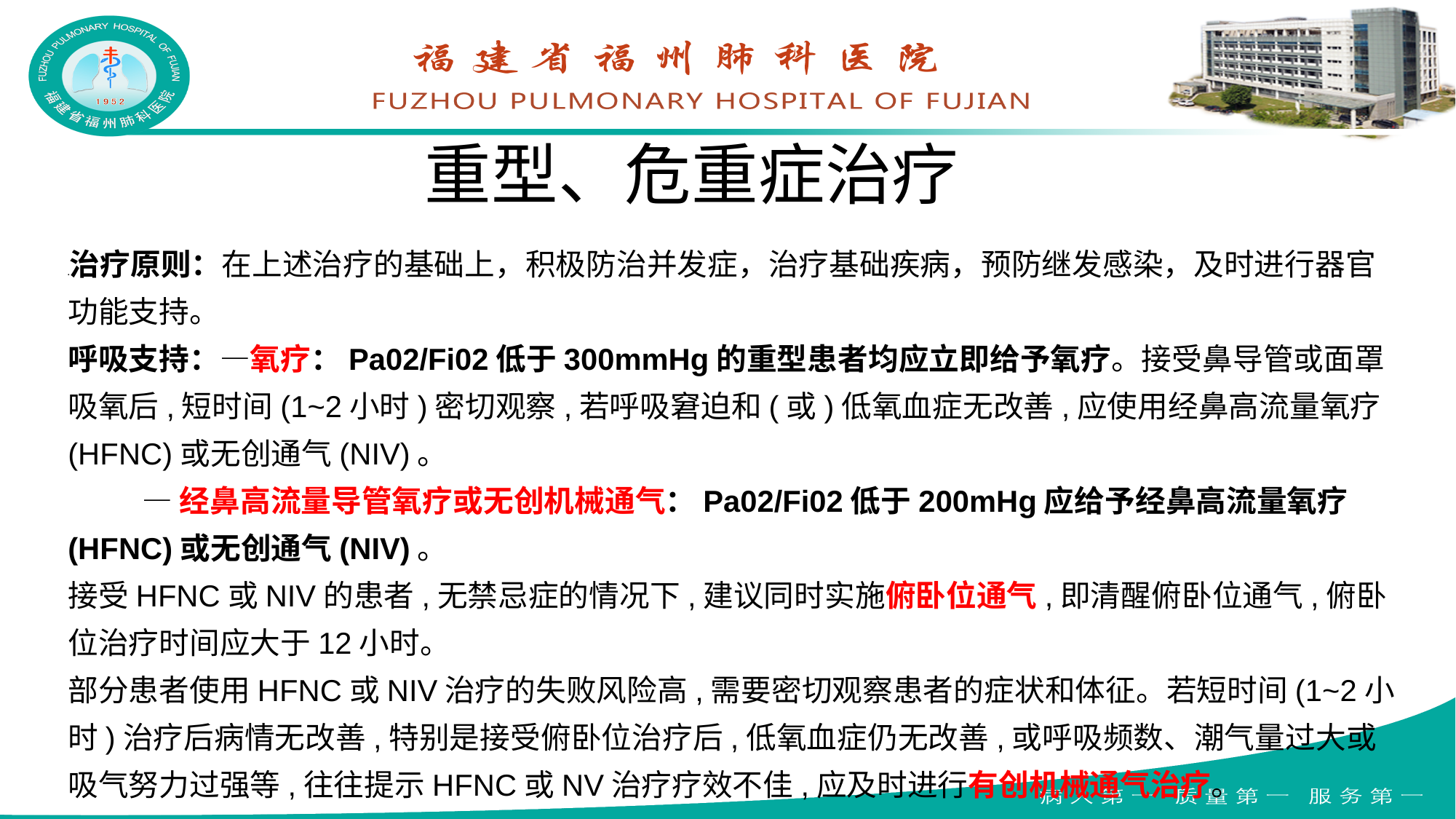

# 重型、危重症治疗
●治疗原则：在上述治疗的基础上，积极防治并发症，治疗基础疾病，预防继发感染，及时进行器官功能支持。
呼吸支持：—氧疗：Pa02/Fi02低于300mmHg的重型患者均应立即给予氧疗。接受鼻导管或面罩吸氧后,短时间(1~2小时)密切观察,若呼吸窘迫和(或)低氧血症无改善,应使用经鼻高流量氧疗(HFNC)或无创通气(NIV)。
           —经鼻高流量导管氧疗或无创机械通气：Pa02/Fi02低于200mHg应给予经鼻高流量氧疗(HFNC)或无创通气(NIV)。
接受HFNC或NIV的患者,无禁忌症的情况下,建议同时实施俯卧位通气,即清醒俯卧位通气,俯卧位治疗时间应大于12小时。
部分患者使用HFNC或NIV治疗的失败风险高,需要密切观察患者的症状和体征。若短时间(1~2小时)治疗后病情无改善,特别是接受俯卧位治疗后,低氧血症仍无改善,或呼吸频数、潮气量过大或吸气努力过强等,往往提示HFNC或NV治疗疗效不佳,应及时进行有创机械通气治疗。